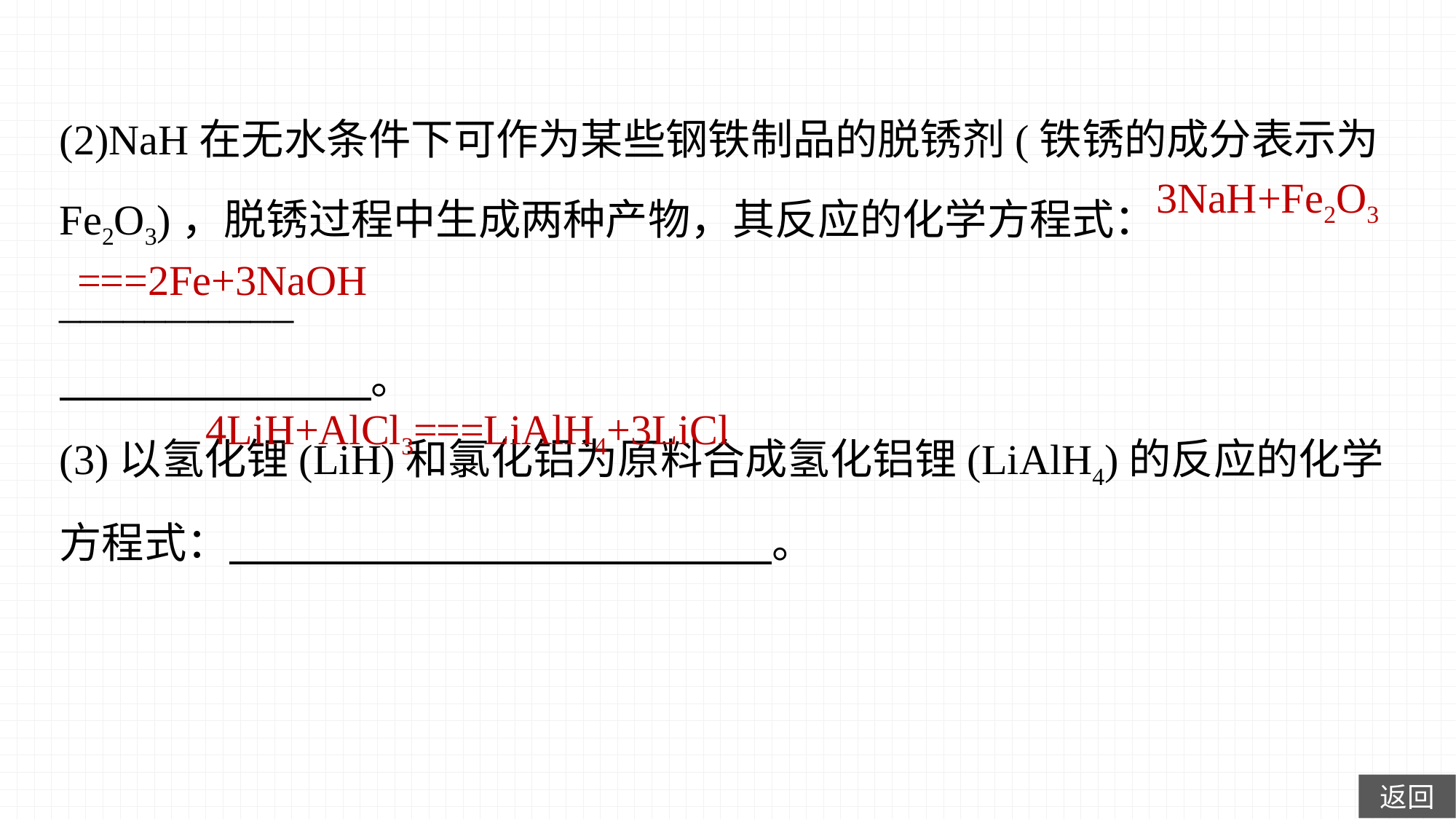

(2)NaH在无水条件下可作为某些钢铁制品的脱锈剂(铁锈的成分表示为Fe2O3)，脱锈过程中生成两种产物，其反应的化学方程式：___________
　　　               　。
(3)以氢化锂(LiH)和氯化铝为原料合成氢化铝锂(LiAlH4)的反应的化学方程式：　　　                          　　　　。
3NaH+Fe2O3
===2Fe+3NaOH
4LiH+AlCl3===LiAlH4+3LiCl
返回